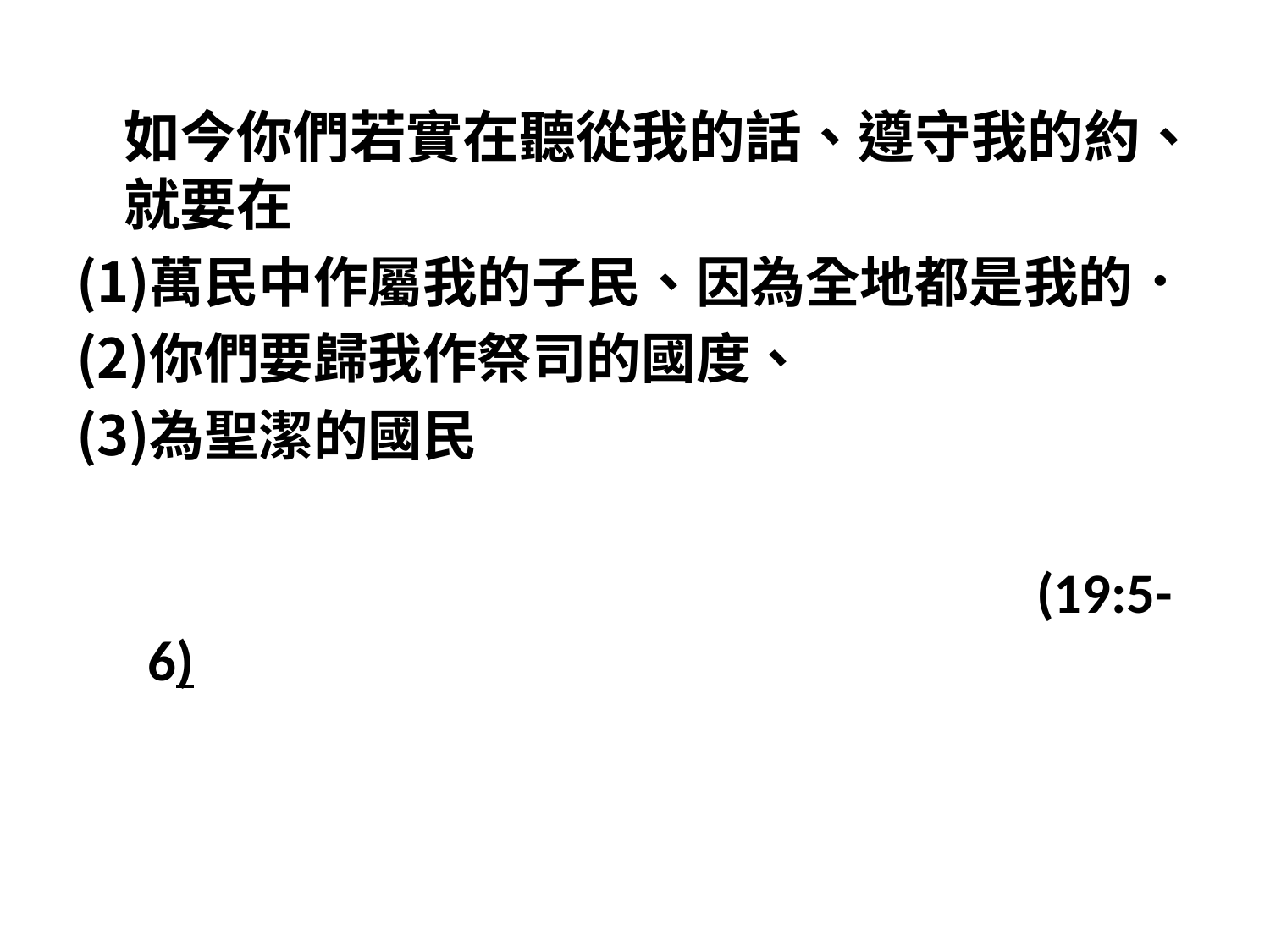

如今你們若實在聽從我的話、遵守我的約、就要在
萬民中作屬我的子民、因為全地都是我的．
你們要歸我作祭司的國度、
為聖潔的國民

								(19:5-6)